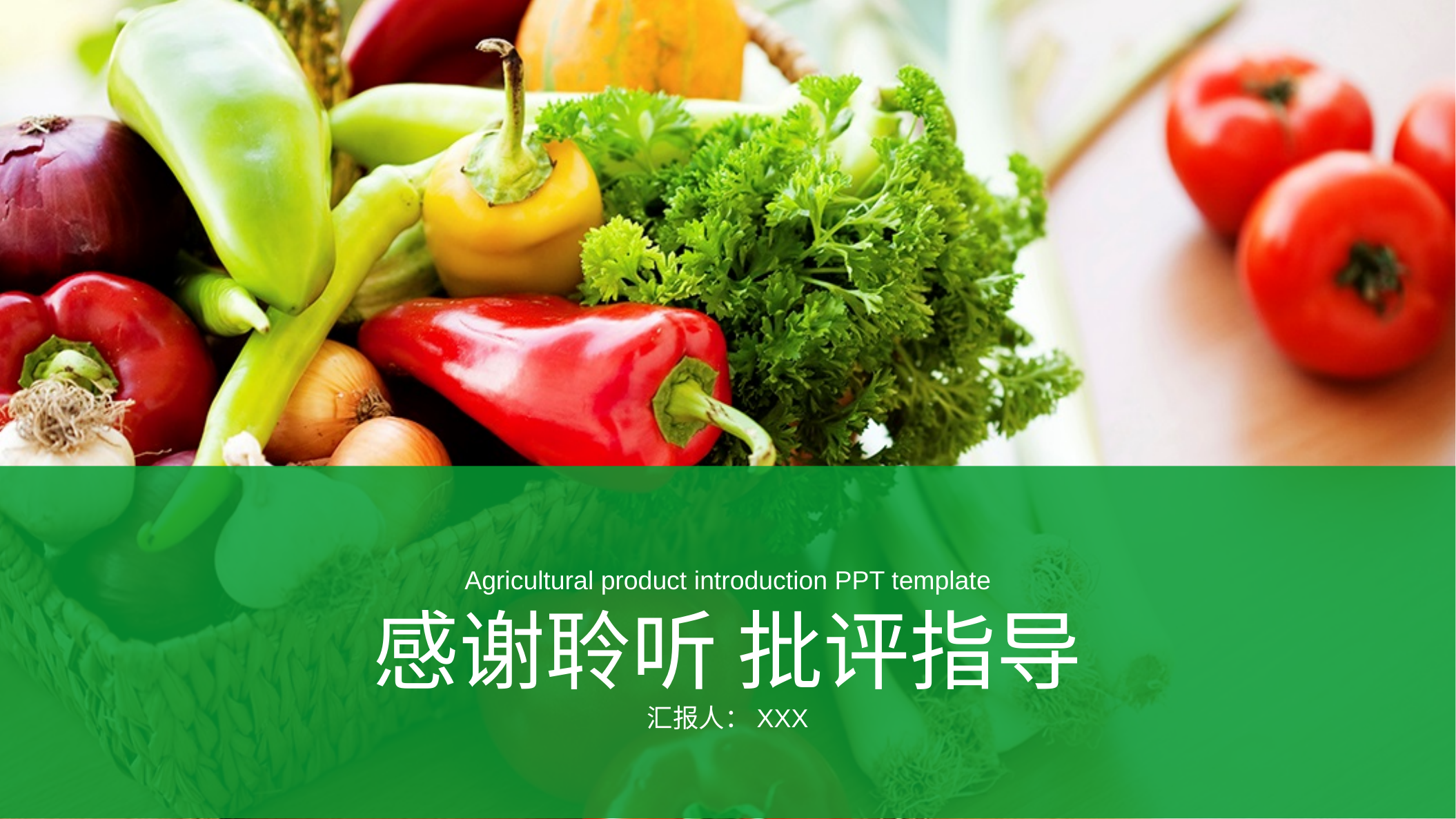

Agricultural product introduction PPT template
感谢聆听 批评指导
汇报人：XXX